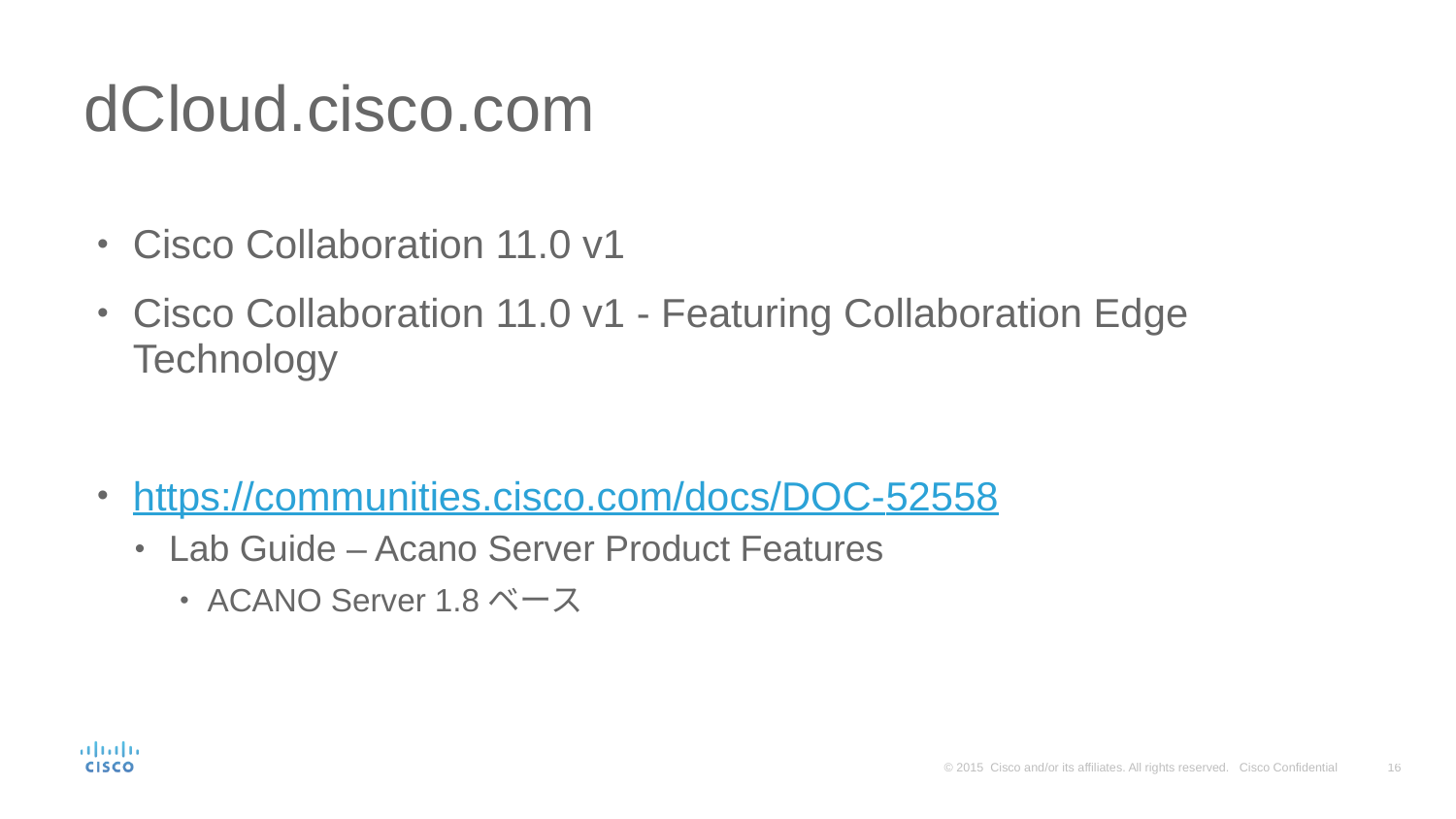

# dCloud.cisco.com
Cisco Collaboration 11.0 v1
Cisco Collaboration 11.0 v1 - Featuring Collaboration Edge Technology

https://communities.cisco.com/docs/DOC-52558
Lab Guide – Acano Server Product Features
ACANO Server 1.8ベース